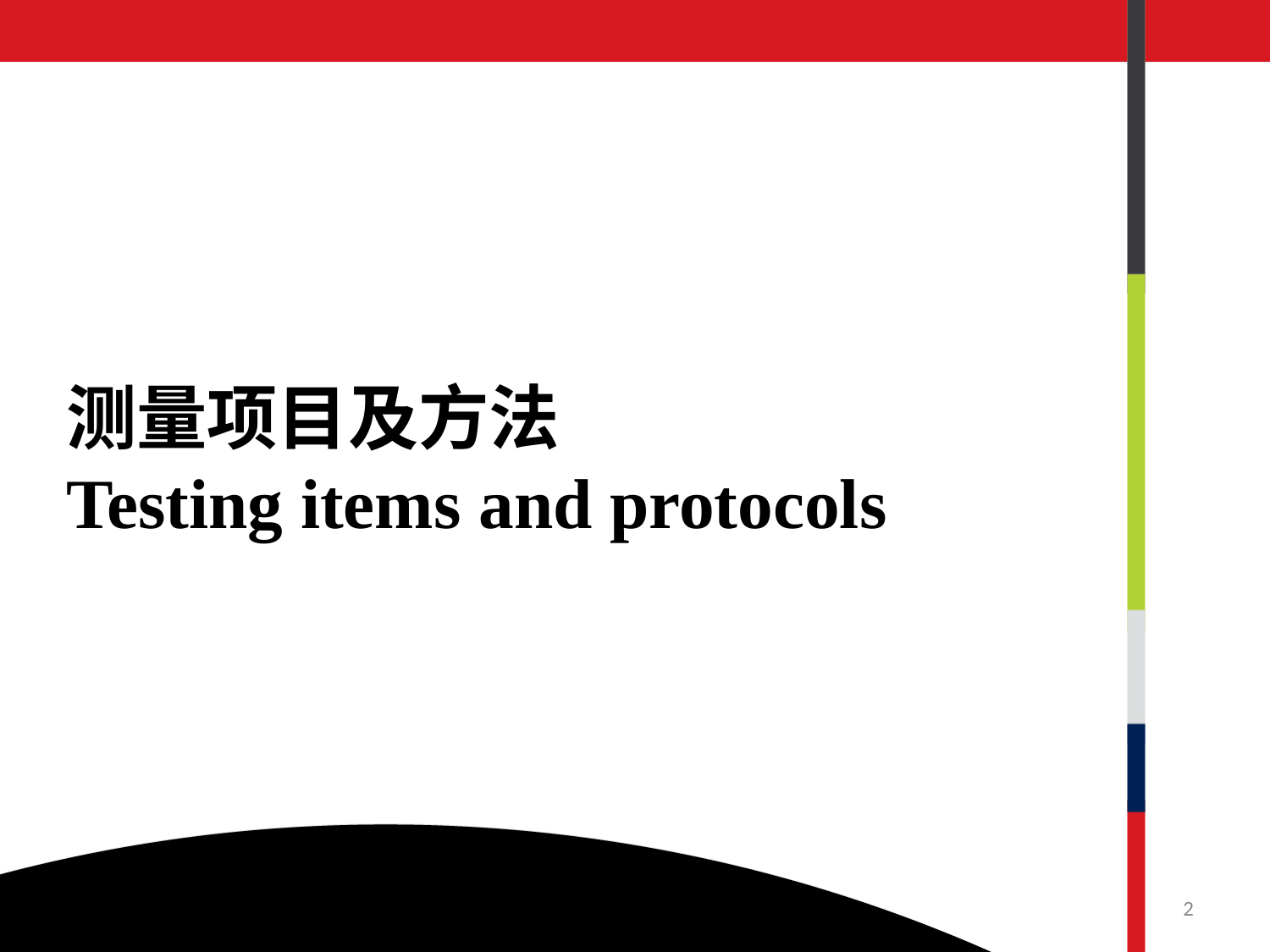

# 测量项目及方法 Testing items and protocols
2